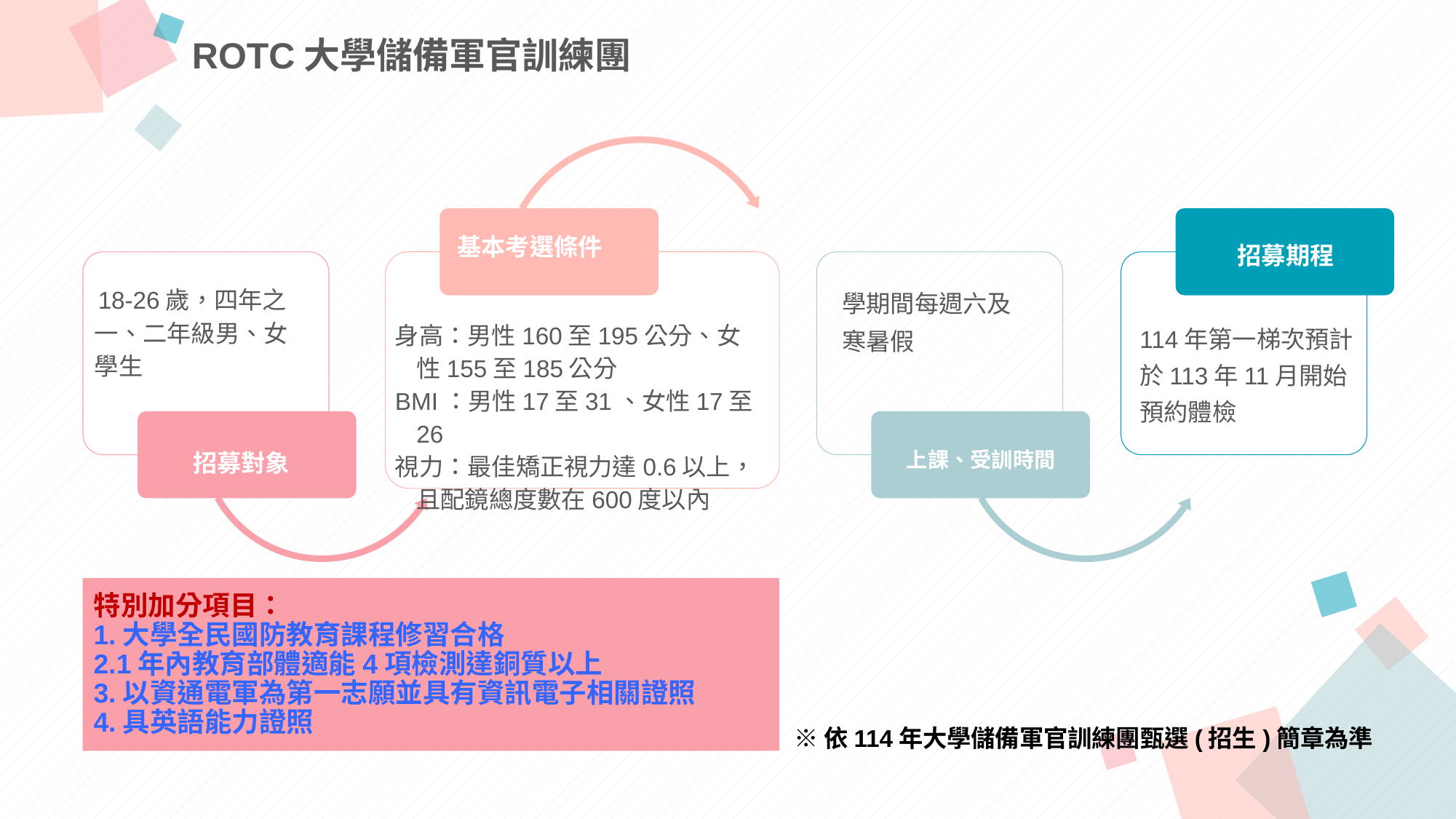

ROTC大學儲備軍官訓練團

基本考選條件
招募期程

學期間每週六及寒暑假
   18-26歲，四年之一、二年級男、女學生

身高：男性160至195公分、女性155至185公分
BMI：男性17至31、女性17至26
視力：最佳矯正視力達0.6以上，且配鏡總度數在600度以內
114年第一梯次預計於113年11月開始預約體檢

招募對象
上課、受訓時間
特別加分項目：
1.大學全民國防教育課程修習合格
2.1年內教育部體適能4項檢測達銅質以上
3.以資通電軍為第一志願並具有資訊電子相關證照
4.具英語能力證照
※依114年大學儲備軍官訓練團甄選(招生)簡章為準